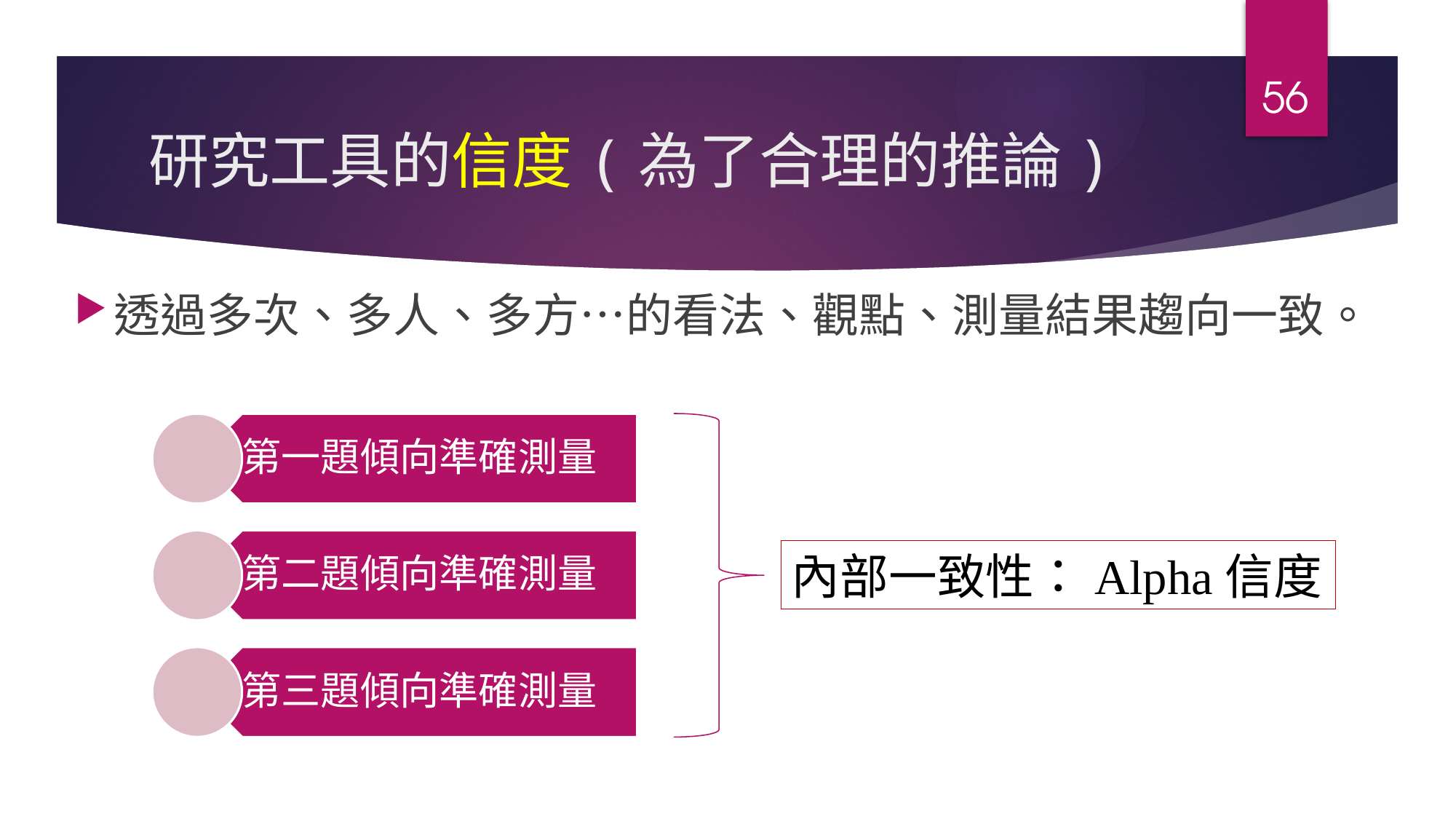

56
# 研究工具的信度(為了合理的推論)
透過多次、多人、多方…的看法、觀點、測量結果趨向一致。
第一題傾向準確測量
第二題傾向準確測量
第三題傾向準確測量

內部一致性：Alpha信度